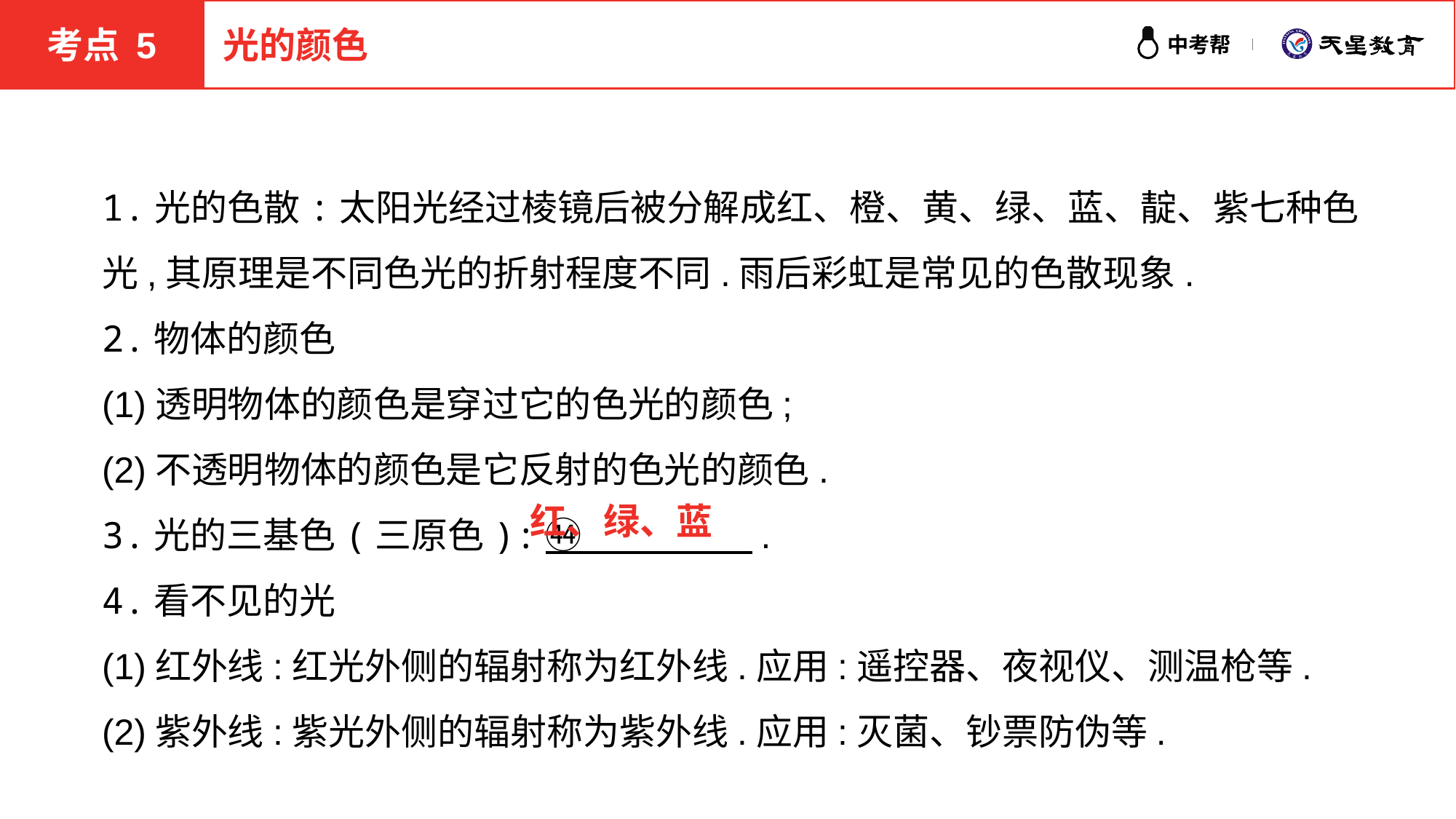

考点 5
光的颜色
1.光的色散:太阳光经过棱镜后被分解成红、橙、黄、绿、蓝、靛、紫七种色光,其原理是不同色光的折射程度不同.雨后彩虹是常见的色散现象.
2.物体的颜色
(1)透明物体的颜色是穿过它的色光的颜色;
(2)不透明物体的颜色是它反射的色光的颜色.
3.光的三基色(三原色):㊹ 　　  　　.
4.看不见的光
(1)红外线:红光外侧的辐射称为红外线.应用:遥控器、夜视仪、测温枪等.
(2)紫外线:紫光外侧的辐射称为紫外线.应用:灭菌、钞票防伪等.
红、绿、蓝